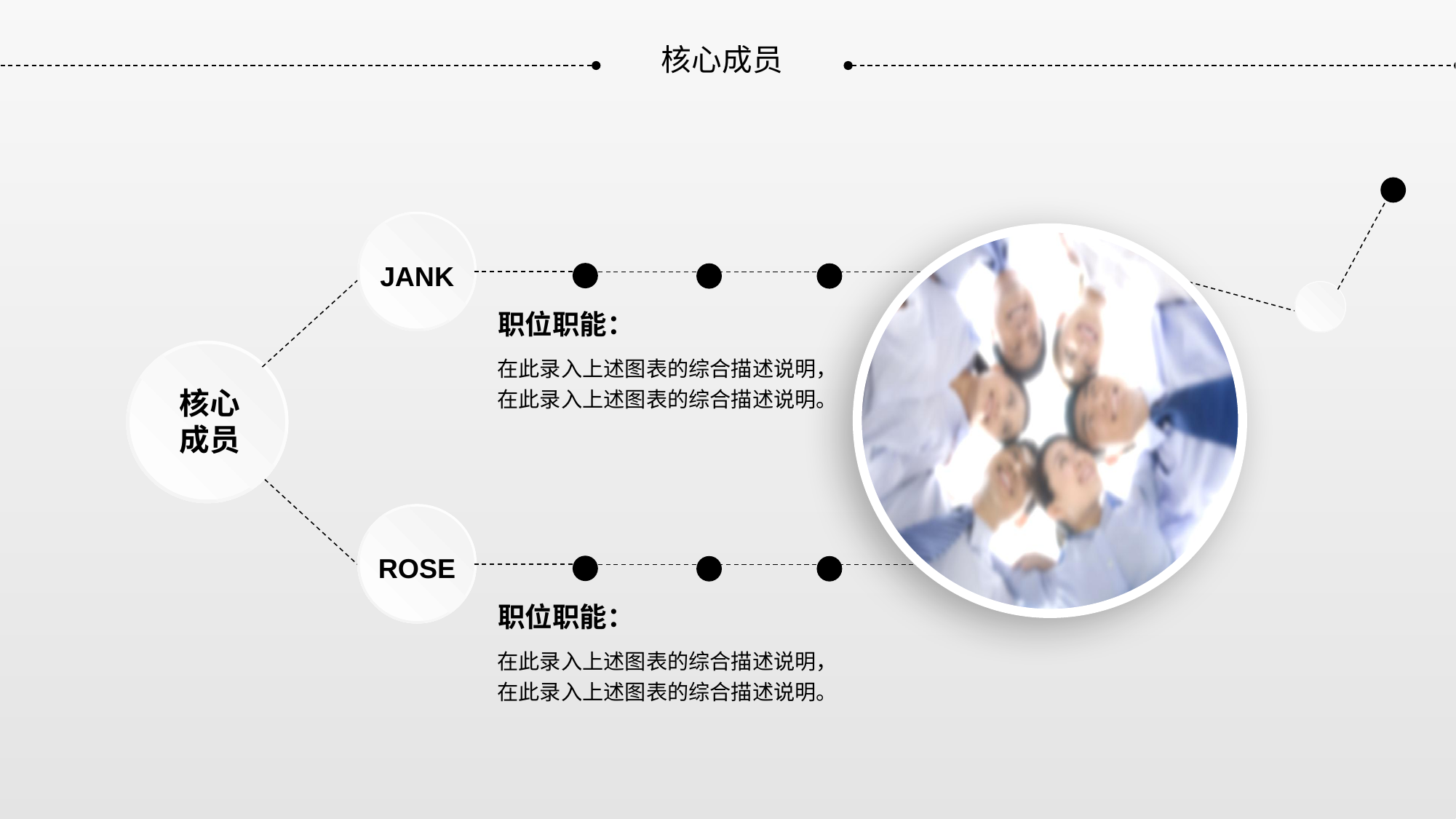

核心成员

JANK

职位职能：

核心
成员
在此录入上述图表的综合描述说明，在此录入上述图表的综合描述说明。

ROSE

职位职能：
在此录入上述图表的综合描述说明，在此录入上述图表的综合描述说明。